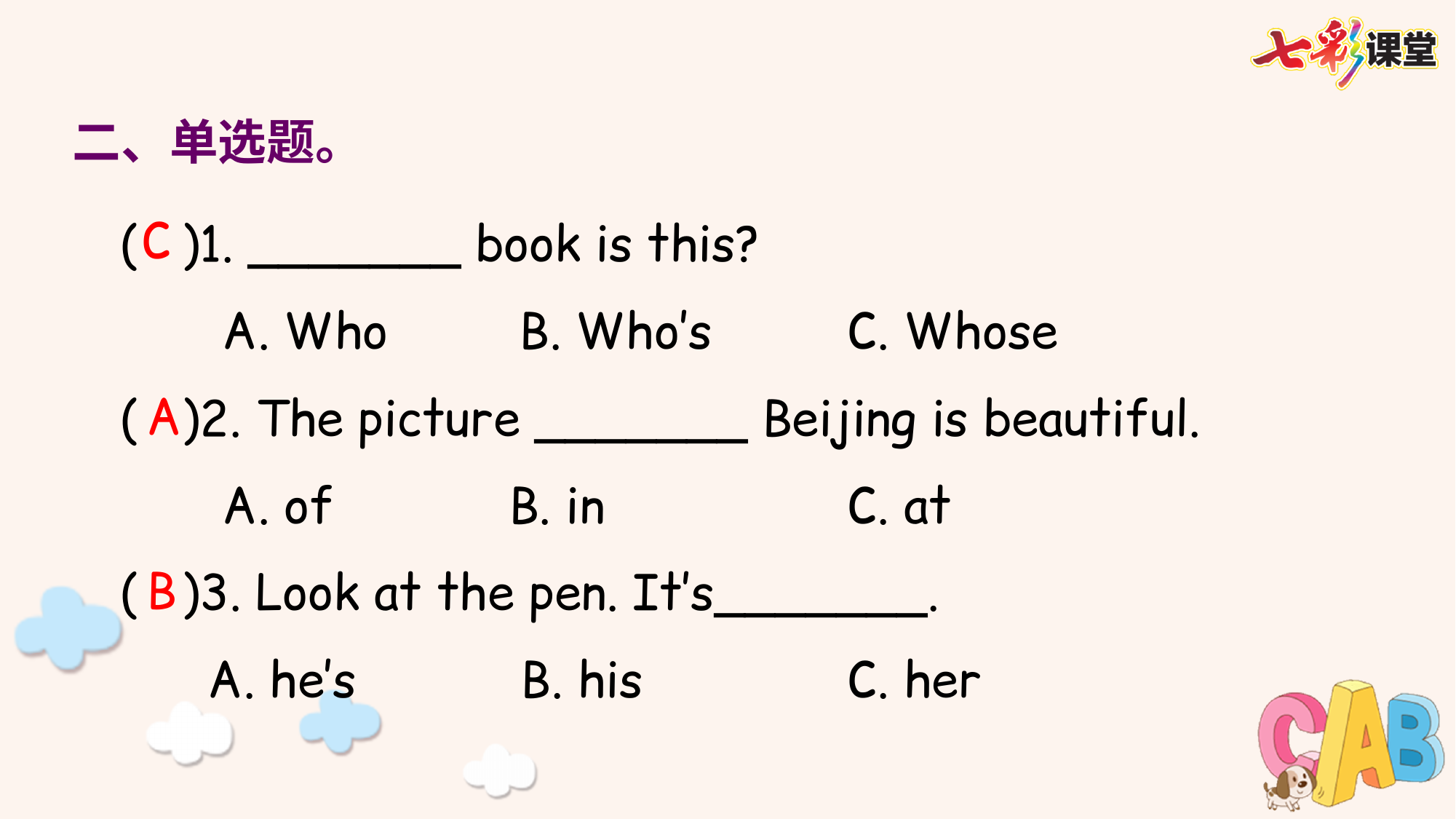

二、单选题。
(   )1. _______ book is this?
       A. Who         B. Who’s       	C. Whose
(   )2. The picture _______ Beijing is beautiful.
       A. of            B. in           	C. at
(   )3. Look at the pen. It’s_______.
      A. he’s           	B. his          	C. her
C
A
B